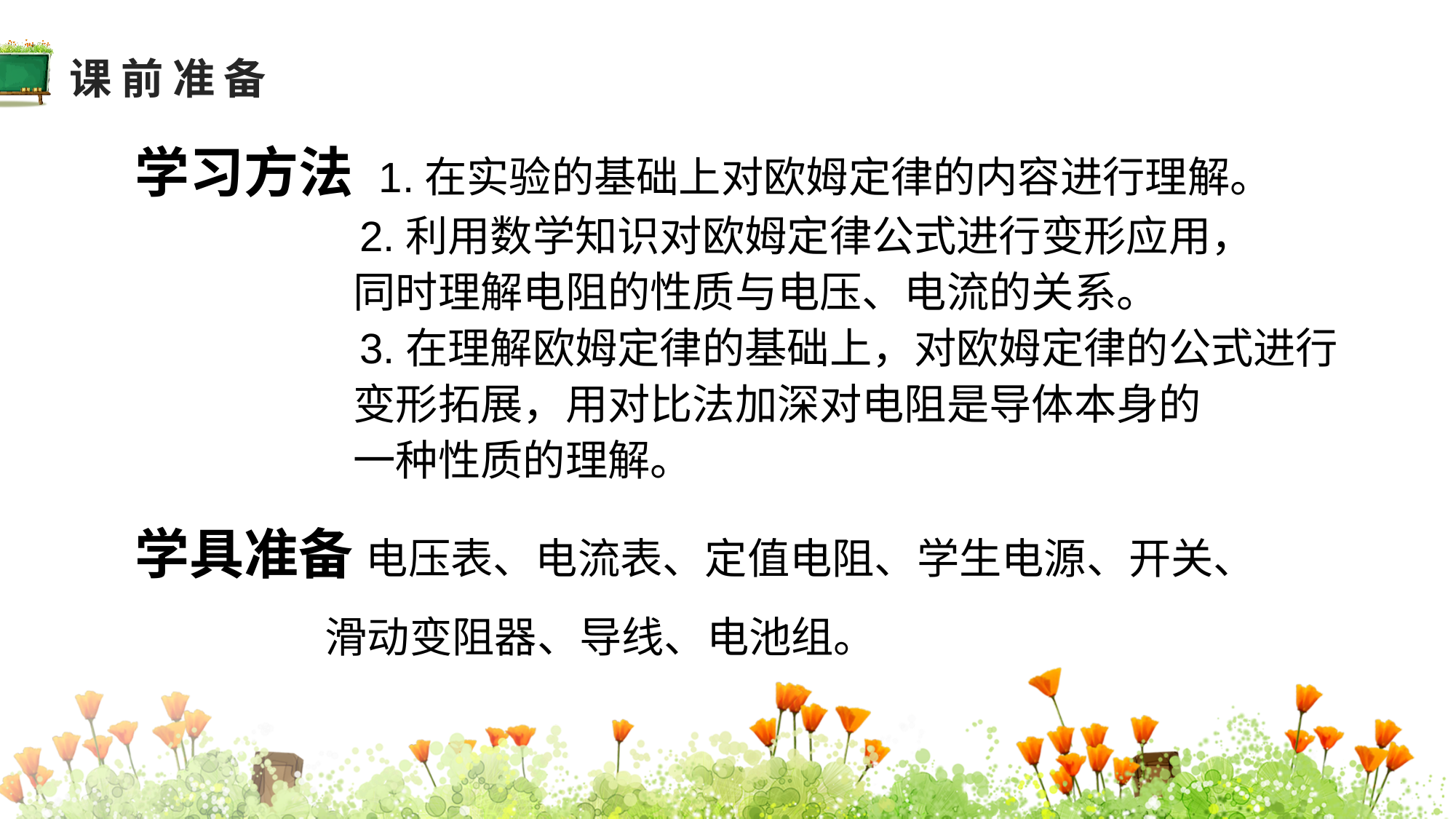

课前准备
学习方法 1.在实验的基础上对欧姆定律的内容进行理解。
                   2.利用数学知识对欧姆定律公式进行变形应用，
                      同时理解电阻的性质与电压、电流的关系。
                   3.在理解欧姆定律的基础上，对欧姆定律的公式进行
                      变形拓展，用对比法加深对电阻是导体本身的
                      一种性质的理解。
学具准备 电压表、电流表、定值电阻、学生电源、开关、
                   滑动变阻器、导线、电池组。